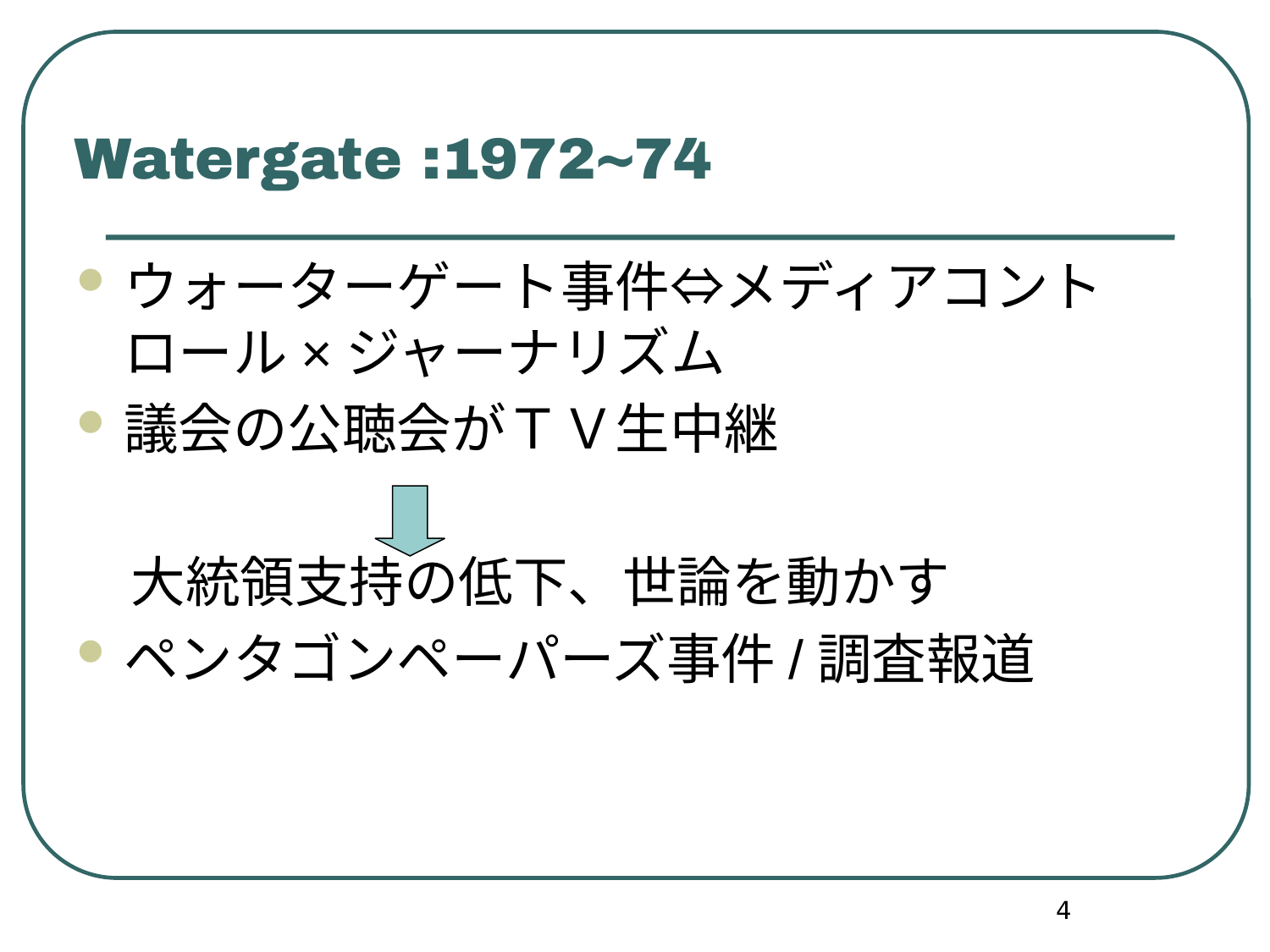

# Watergate :1972~74
ウォーターゲート事件⇔メディアコントロール×ジャーナリズム
議会の公聴会がＴＶ生中継

　大統領支持の低下、世論を動かす
ペンタゴンペーパーズ事件/調査報道

4